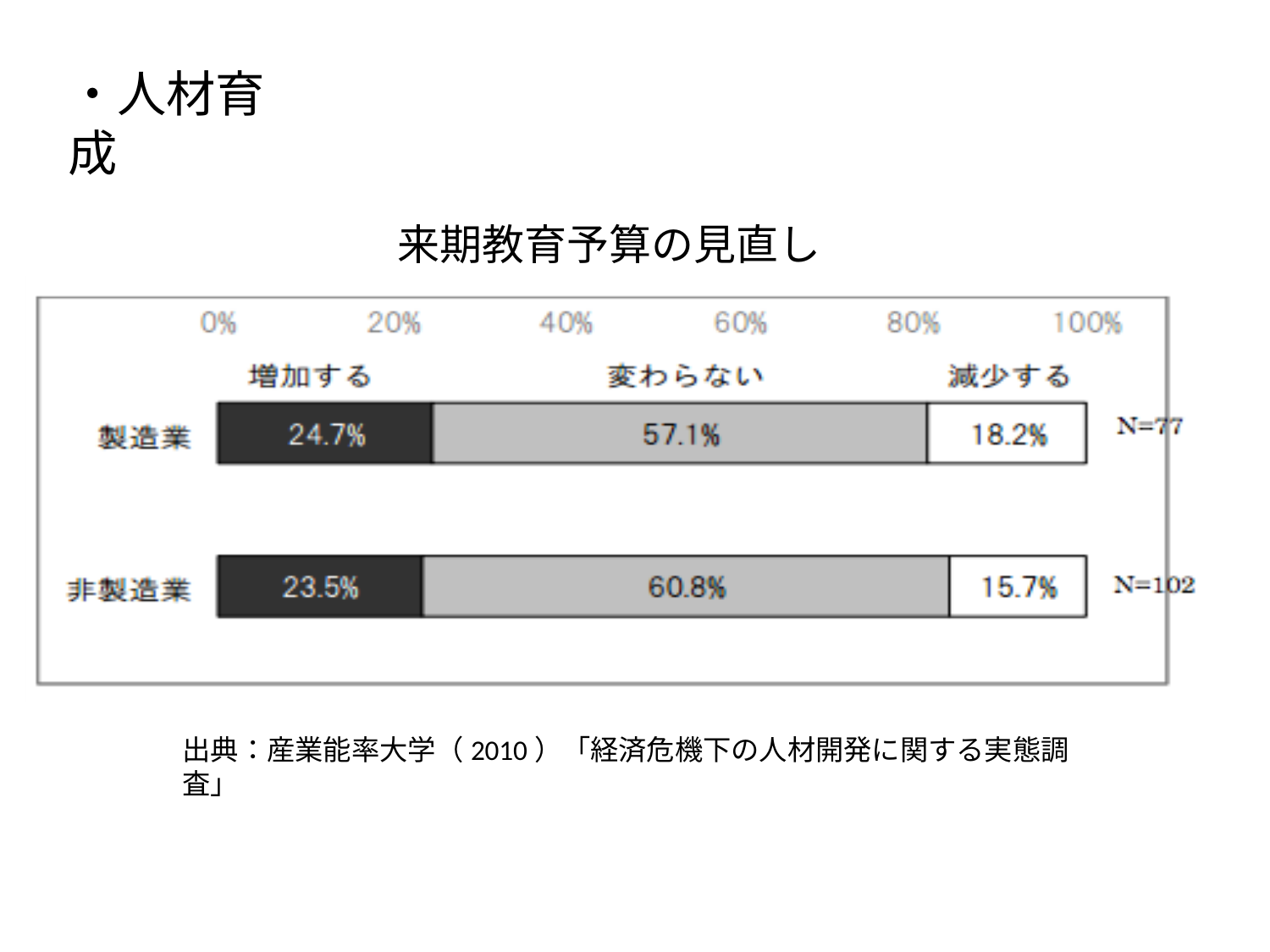

・人材育成
来期教育予算の見直し

出典：産業能率大学（2010）「経済危機下の人材開発に関する実態調査」